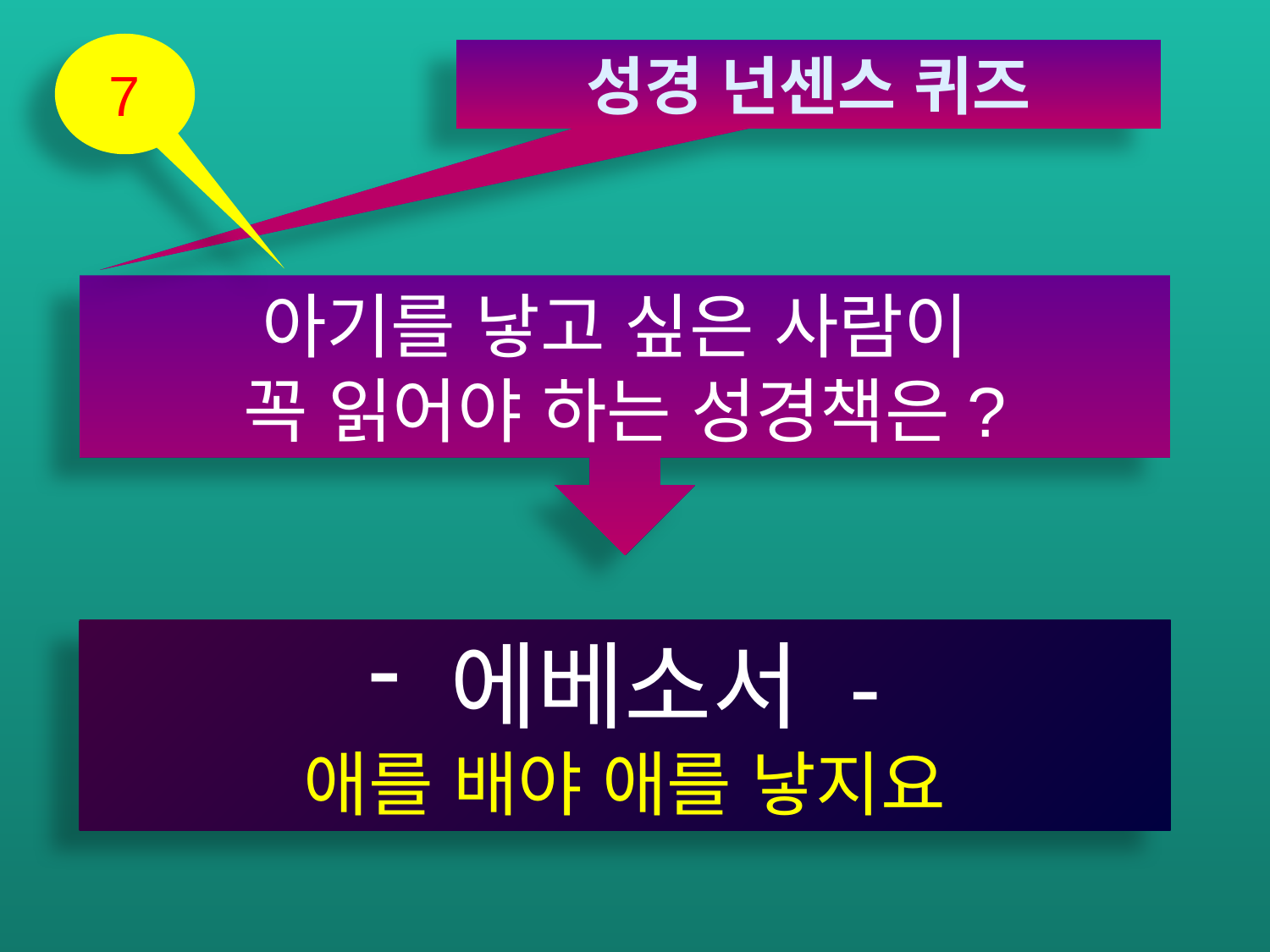

7
성경 넌센스 퀴즈
아기를 낳고 싶은 사람이
꼭 읽어야 하는 성경책은?
 에베소서 -
애를 배야 애를 낳지요